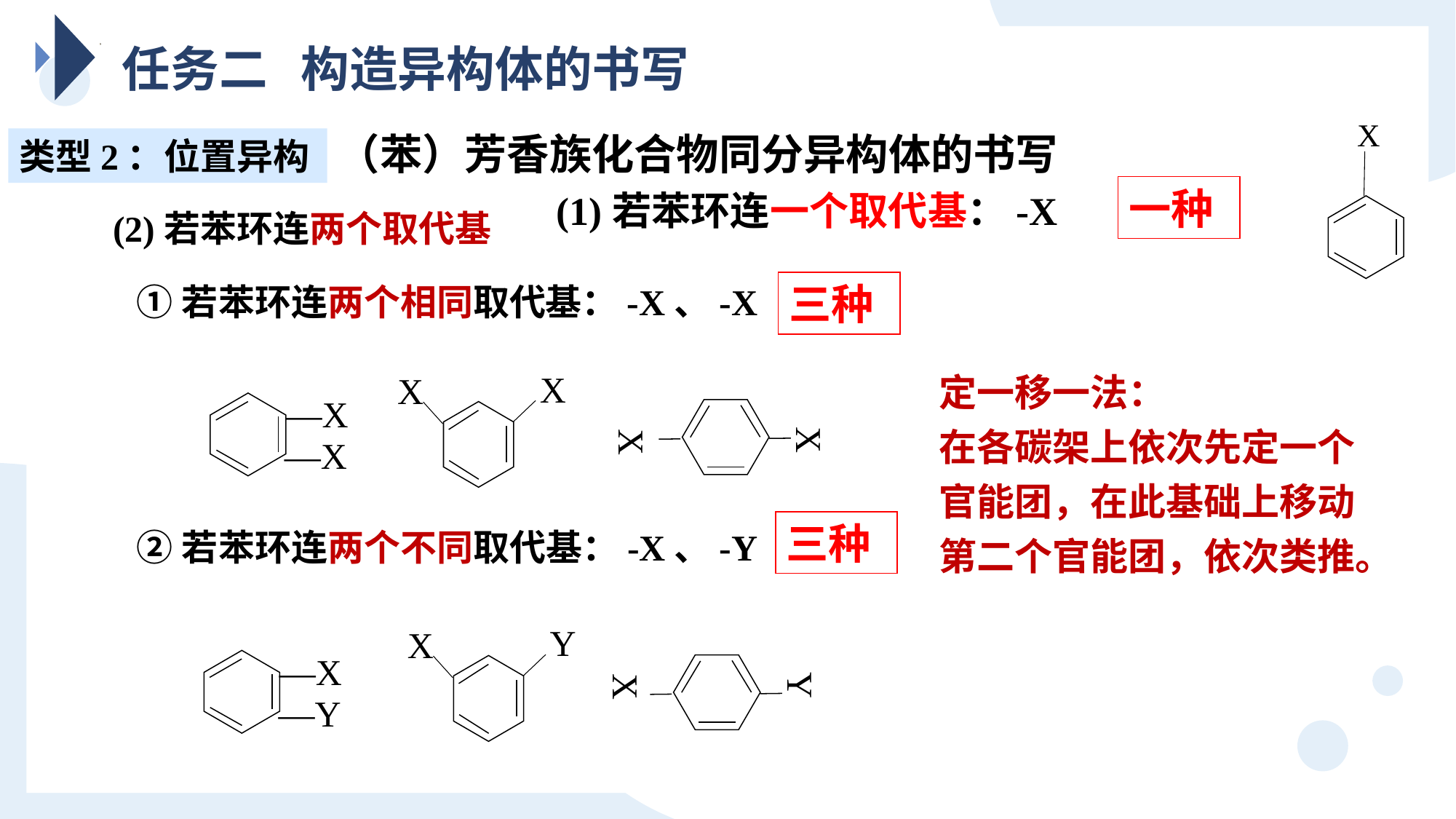

任务二   构造异构体的书写

      X

（苯）芳香族化合物同分异构体的书写
类型2：位置异构
一种
(1)若苯环连一个取代基：-X
(2)若苯环连两个取代基
三种
①若苯环连两个相同取代基：-X、-X
X

X
定一移一法：
在各碳架上依次先定一个官能团，在此基础上移动第二个官能团，依次类推。
X
X

—X
—X
三种
②若苯环连两个不同取代基：-X、-Y
Y

X
Y
X

—X
—Y